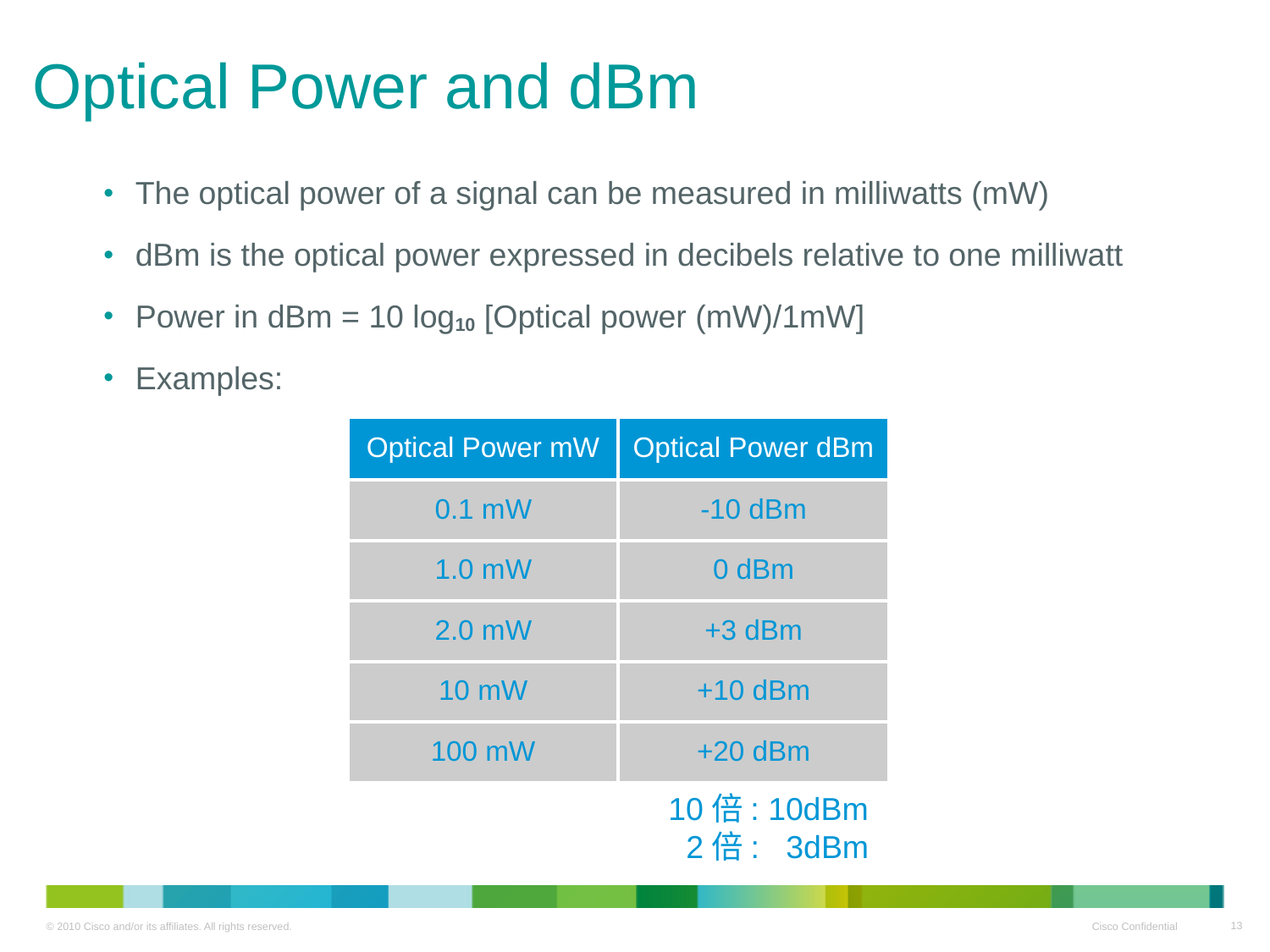

# Optical Power and dBm
The optical power of a signal can be measured in milliwatts (mW)
dBm is the optical power expressed in decibels relative to one milliwatt
Power in dBm = 10 log10 [Optical power (mW)/1mW]
Examples:
| Optical Power mW | Optical Power dBm |
| --- | --- |
| 0.1 mW | -10 dBm |
| 1.0 mW | 0 dBm |
| 2.0 mW | +3 dBm |
| 10 mW | +10 dBm |
| 100 mW | +20 dBm |
10倍: 10dBm
  2倍:   3dBm